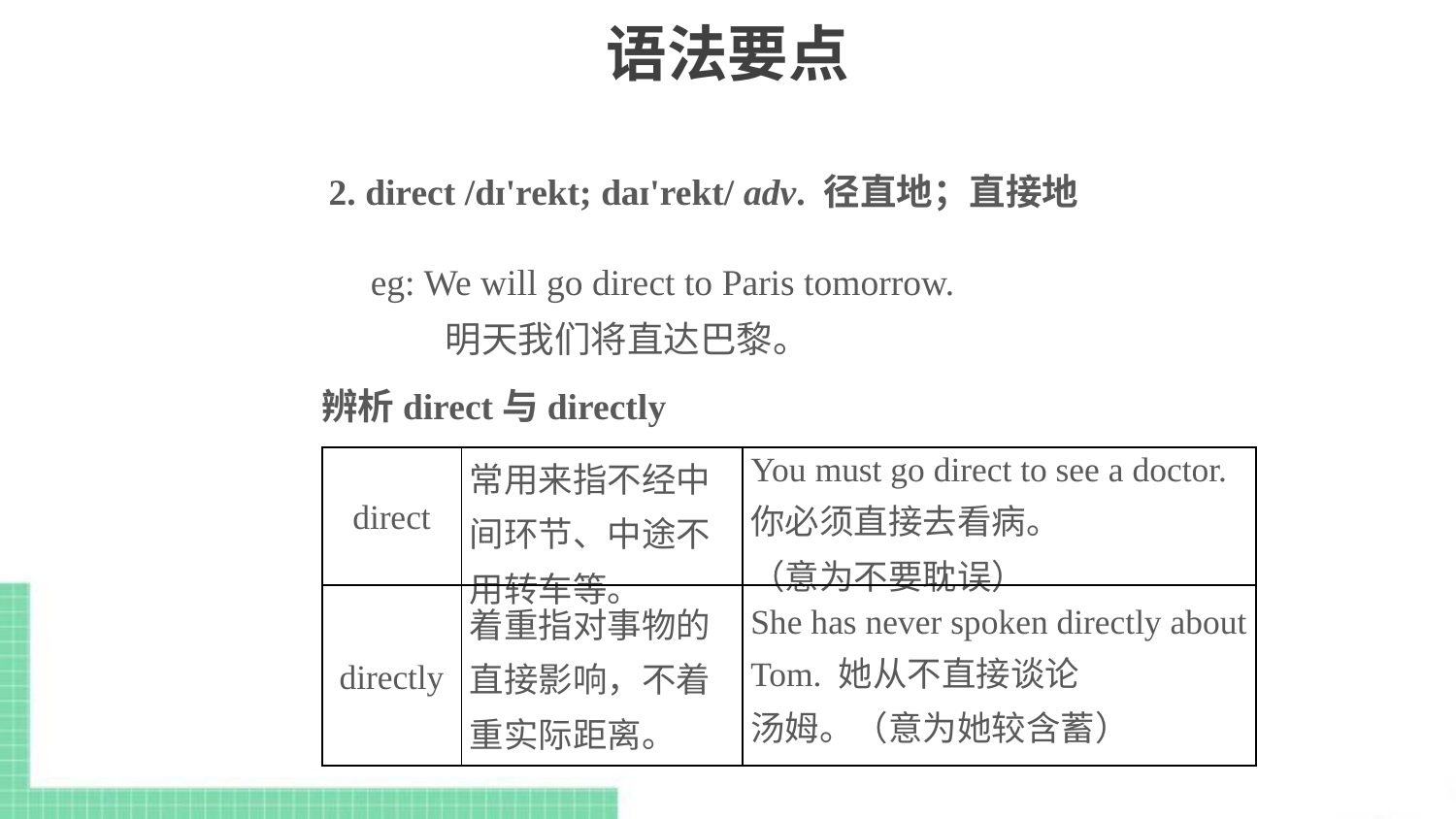

# 语法要点
2. direct /dɪ'rekt; daɪ'rekt/ adv. 径直地；直接地
eg: We will go direct to Paris tomorrow.
        明天我们将直达巴黎。
辨析direct与directly
| direct | 常用来指不经中间环节、中途不用转车等。 | You must go direct to see a doctor. 你必须直接去看病。 （意为不要耽误） |
| --- | --- | --- |
| directly | 着重指对事物的直接影响，不着重实际距离。 | She has never spoken directly about Tom. 她从不直接谈论 汤姆。（意为她较含蓄） |